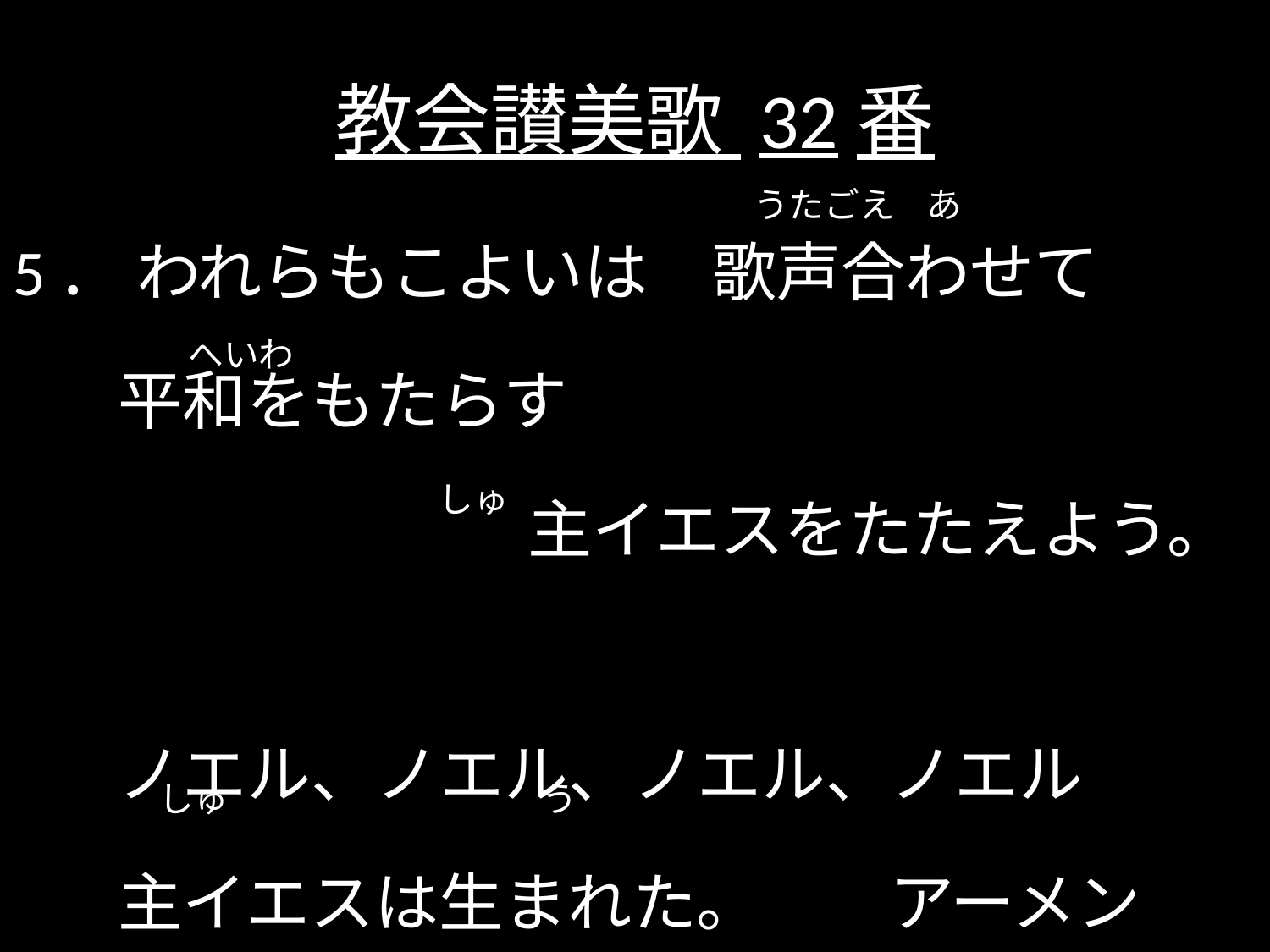

# 教会讃美歌 32番
                                                                                    うたごえ    あ
5． われらもこよいは　歌声合わせて
	平和をもたらす
　　　　　　　　主イエスをたたえよう。
	ノエル、ノエル、ノエル、ノエル
	主イエスは生まれた。　　アーメン
      　へいわ
                                             しゅ
        しゅ                                        う